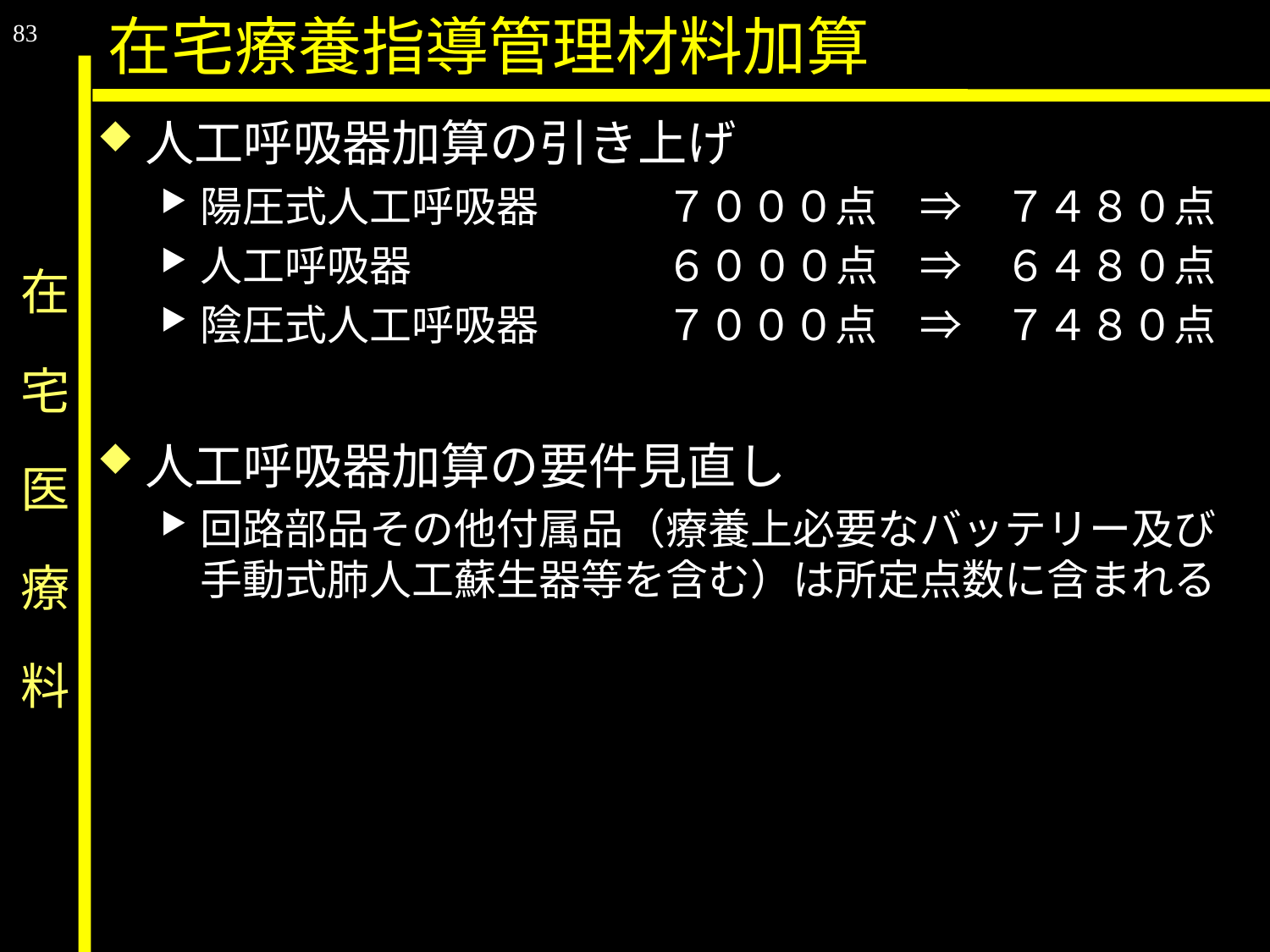

83
在宅療養指導管理材料加算

人工呼吸器加算の引き上げ
陽圧式人工呼吸器　　　７０００点　⇒　７４８０点
人工呼吸器　　　　　　６０００点　⇒　６４８０点
陰圧式人工呼吸器　　　７０００点　⇒　７４８０点

人工呼吸器加算の要件見直し
回路部品その他付属品（療養上必要なバッテリー及び手動式肺人工蘇生器等を含む）は所定点数に含まれる

# 在　宅　医　療　料